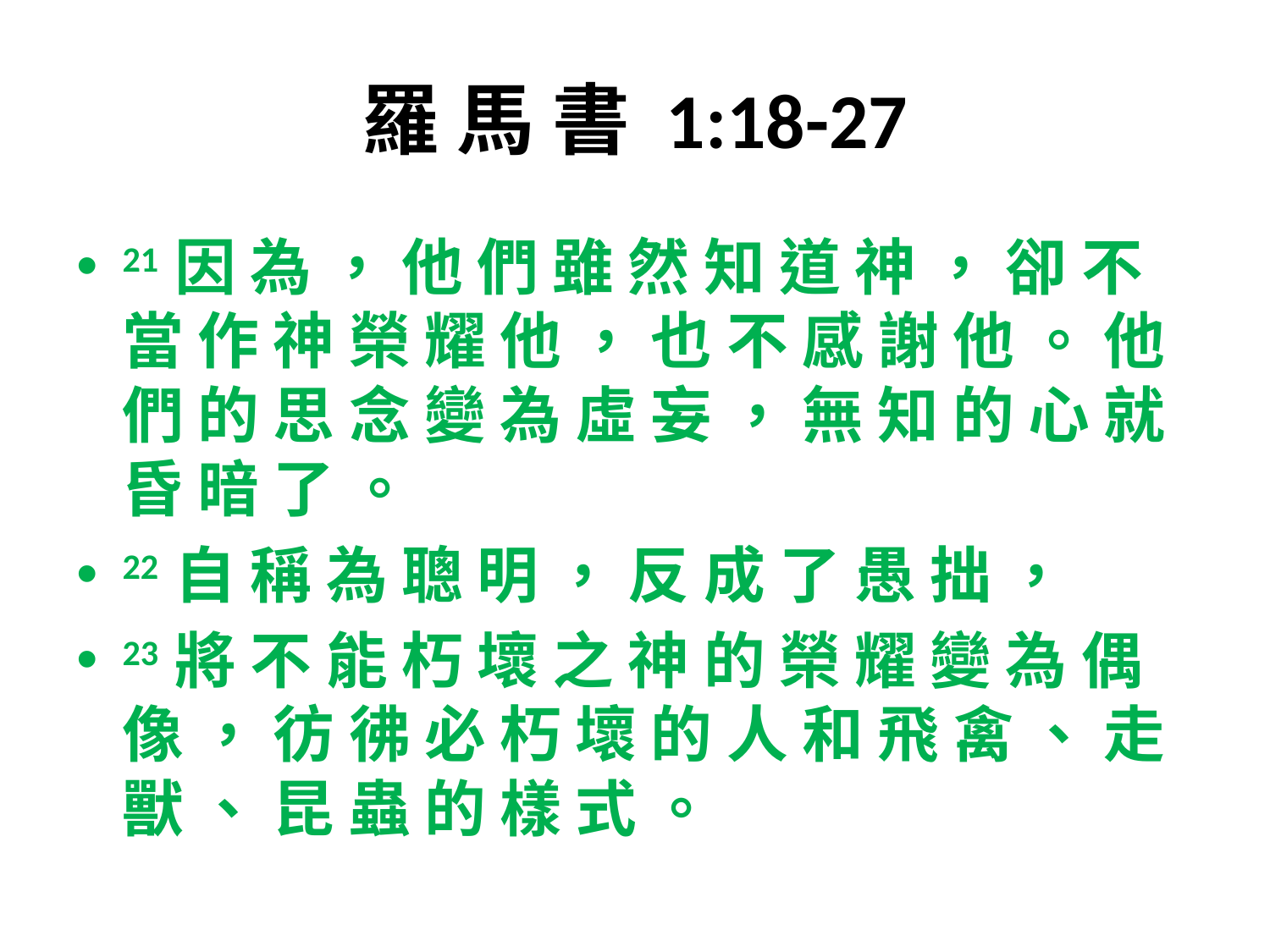

# 羅 馬 書 1:18-27
21 因 為 ， 他 們 雖 然 知 道 神 ， 卻 不 當 作 神 榮 耀 他 ， 也 不 感 謝 他 。 他 們 的 思 念 變 為 虛 妄 ， 無 知 的 心 就 昏 暗 了 。
22 自 稱 為 聰 明 ， 反 成 了 愚 拙 ，
23 將 不 能 朽 壞 之 神 的 榮 耀 變 為 偶 像 ， 彷 彿 必 朽 壞 的 人 和 飛 禽 、 走 獸 、 昆 蟲 的 樣 式 。